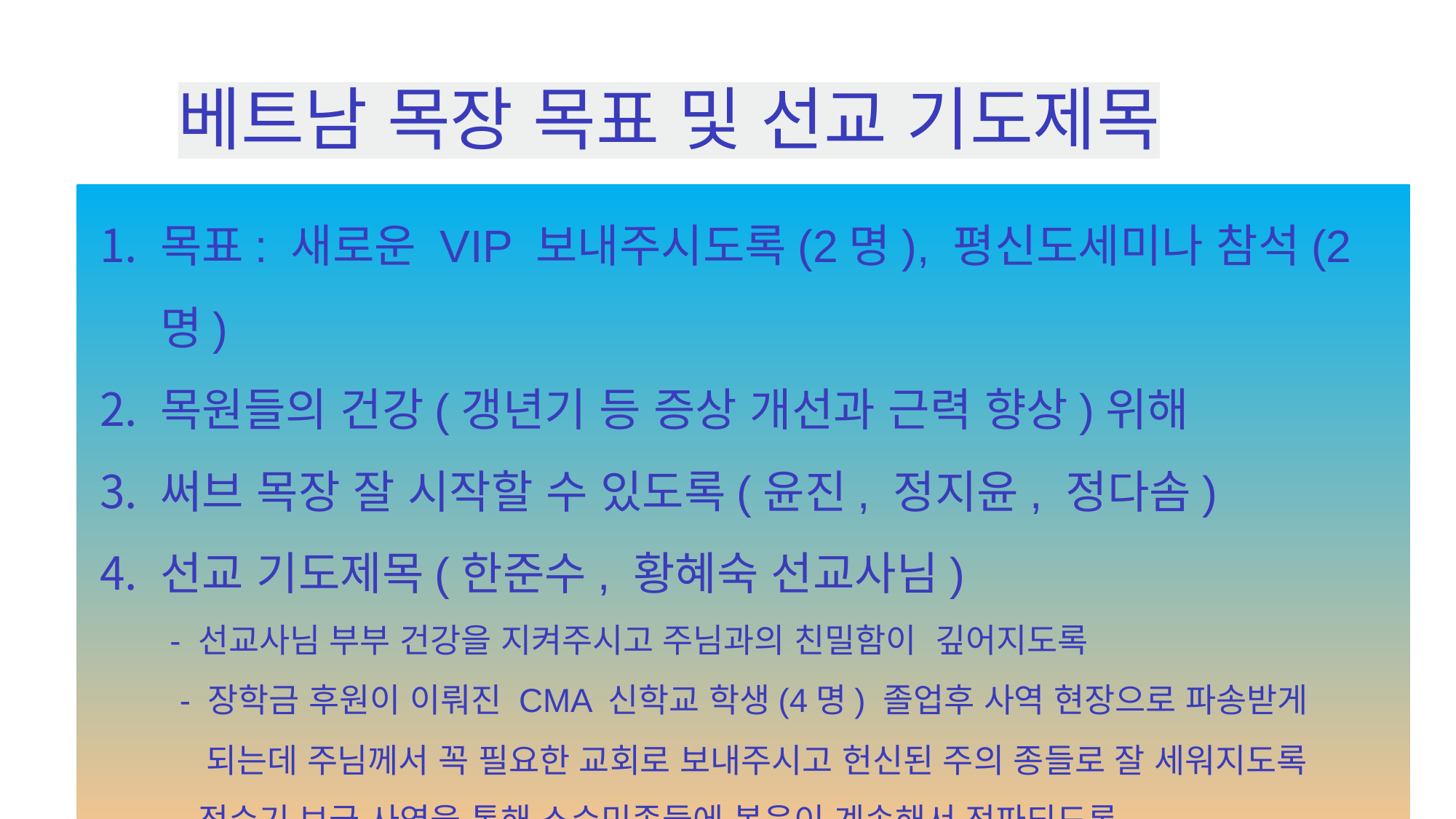

베트남 목장 목표 및 선교 기도제목
목표: 새로운 VIP 보내주시도록(2명), 평신도세미나 참석(2명)
목원들의 건강(갱년기 등 증상 개선과 근력 향상)위해
써브 목장 잘 시작할 수 있도록(윤진, 정지윤, 정다솜)
선교 기도제목(한준수, 황혜숙 선교사님)
 - 선교사님 부부 건강을 지켜주시고 주님과의 친밀함이  깊어지도록
- 장학금 후원이 이뤄진 CMA 신학교 학생(4명) 졸업후 사역 현장으로 파송받게
  되는데 주님께서 꼭 필요한 교회로 보내주시고 헌신된 주의 종들로 잘 세워지도록
 - 정수기 보급 사역을 통해 소수민족들에 복음이 계속해서 전파되도록